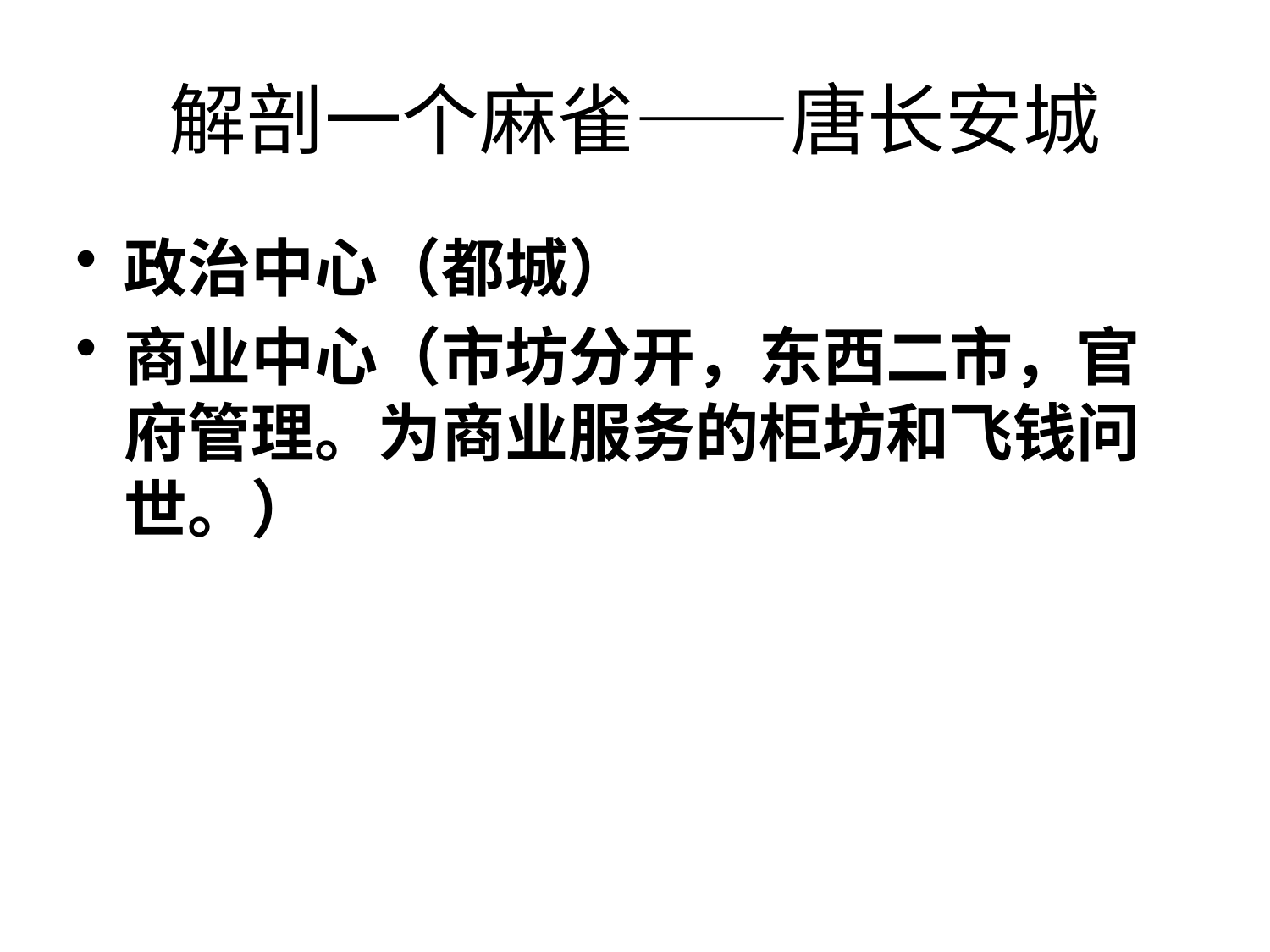

# 解剖一个麻雀——唐长安城
政治中心（都城）
商业中心（市坊分开，东西二市，官府管理。为商业服务的柜坊和飞钱问世。）